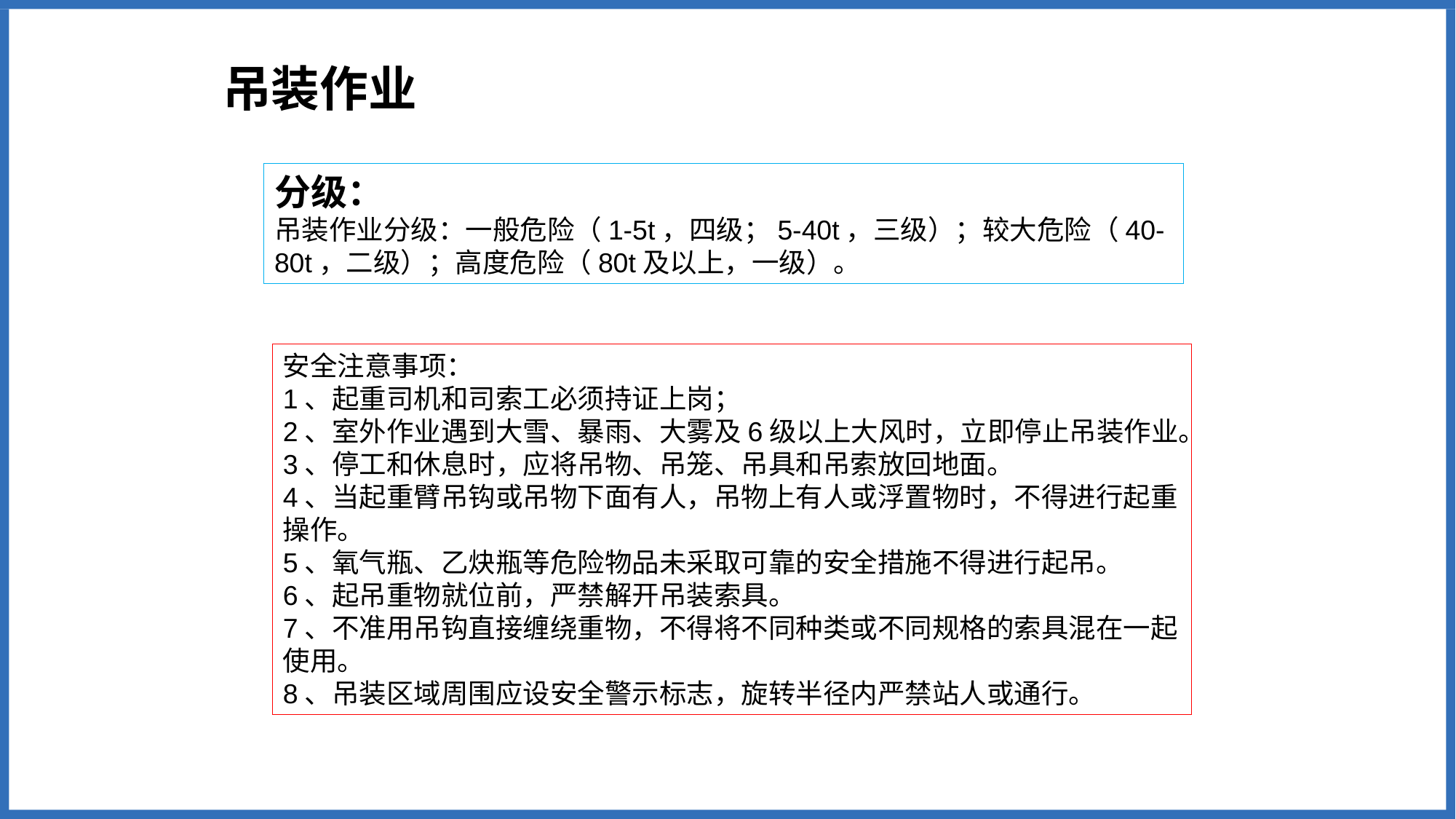

# 吊装作业
分级：
吊装作业分级：一般危险（1-5t，四级；5-40t，三级）；较大危险（40-80t，二级）；高度危险（80t及以上，一级）。
安全注意事项：
1、起重司机和司索工必须持证上岗；
2、室外作业遇到大雪、暴雨、大雾及6级以上大风时，立即停止吊装作业。3、停工和休息时，应将吊物、吊笼、吊具和吊索放回地面。
4、当起重臂吊钩或吊物下面有人，吊物上有人或浮置物时，不得进行起重操作。
5、氧气瓶、乙炔瓶等危险物品未采取可靠的安全措施不得进行起吊。
6、起吊重物就位前，严禁解开吊装索具。
7、不准用吊钩直接缠绕重物，不得将不同种类或不同规格的索具混在一起使用。
8、吊装区域周围应设安全警示标志，旋转半径内严禁站人或通行。